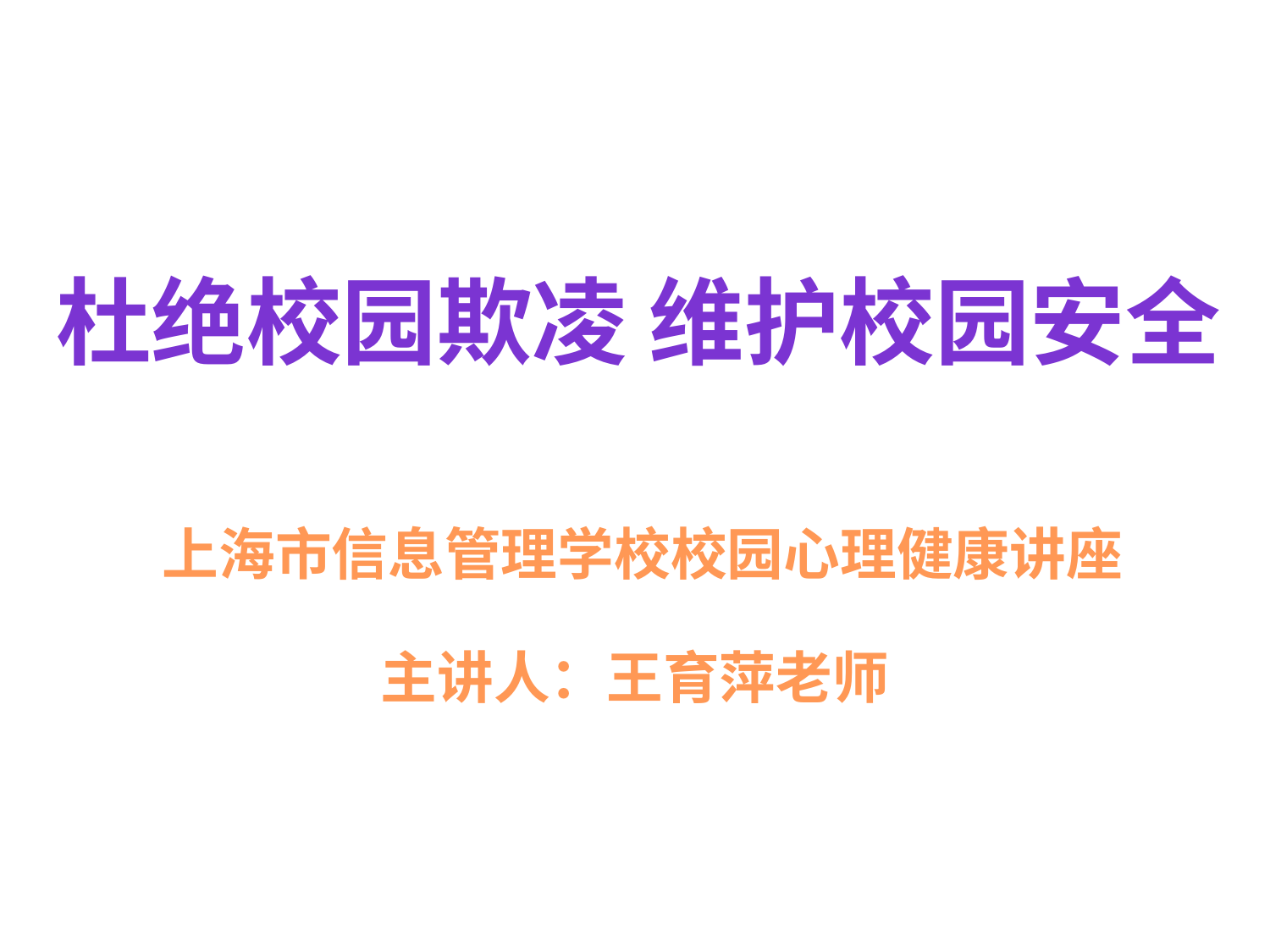

杜绝校园欺凌 维护校园安全
#
上海市信息管理学校校园心理健康讲座

主讲人：王育萍老师